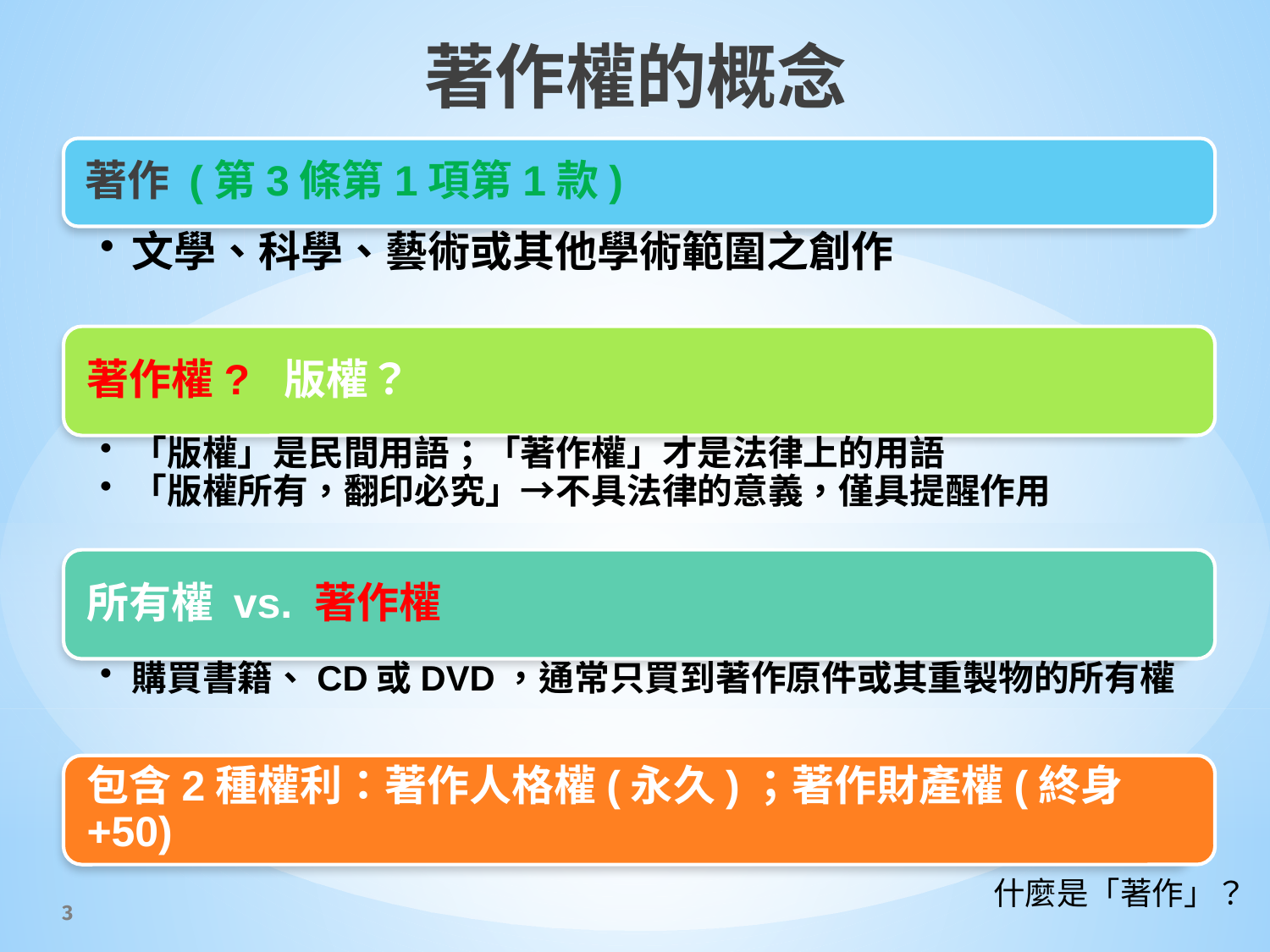

# 著作權的概念
著作 (第3條第1項第1款)
文學、科學、藝術或其他學術範圍之創作
著作權?  版權？
「版權」是民間用語；「著作權」才是法律上的用語
「版權所有，翻印必究」→不具法律的意義，僅具提醒作用
所有權 vs. 著作權
購買書籍、CD或DVD，通常只買到著作原件或其重製物的所有權
包含2種權利：著作人格權(永久)；著作財產權(終身+50)
什麼是「著作」？
3